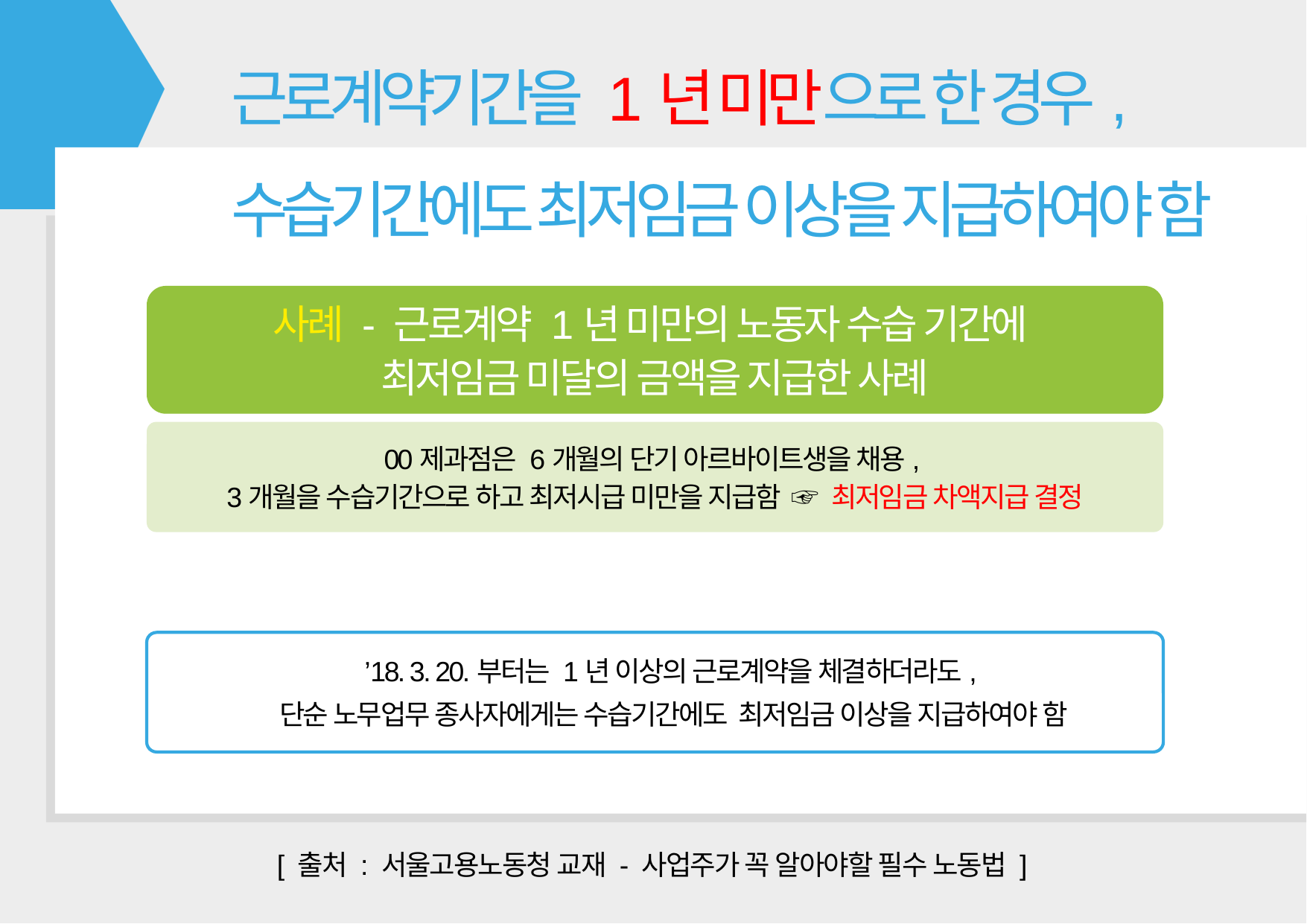

근로계약기간을 1년 미만으로 한 경우,
수습기간에도 최저임금 이상을 지급하여야 함
사례 - 근로계약 1년 미만의 노동자 수습 기간에
최저임금 미달의 금액을 지급한 사례
00제과점은 6개월의 단기 아르바이트생을 채용,
3개월을 수습기간으로 하고 최저시급 미만을 지급함  ☞  최저임금 차액지급 결정
’18. 3. 20.부터는 1년 이상의 근로계약을 체결하더라도,
단순 노무업무 종사자에게는 수습기간에도  최저임금 이상을 지급하여야 함
[ 출처 : 서울고용노동청 교재 - 사업주가 꼭 알아야할 필수 노동법 ]